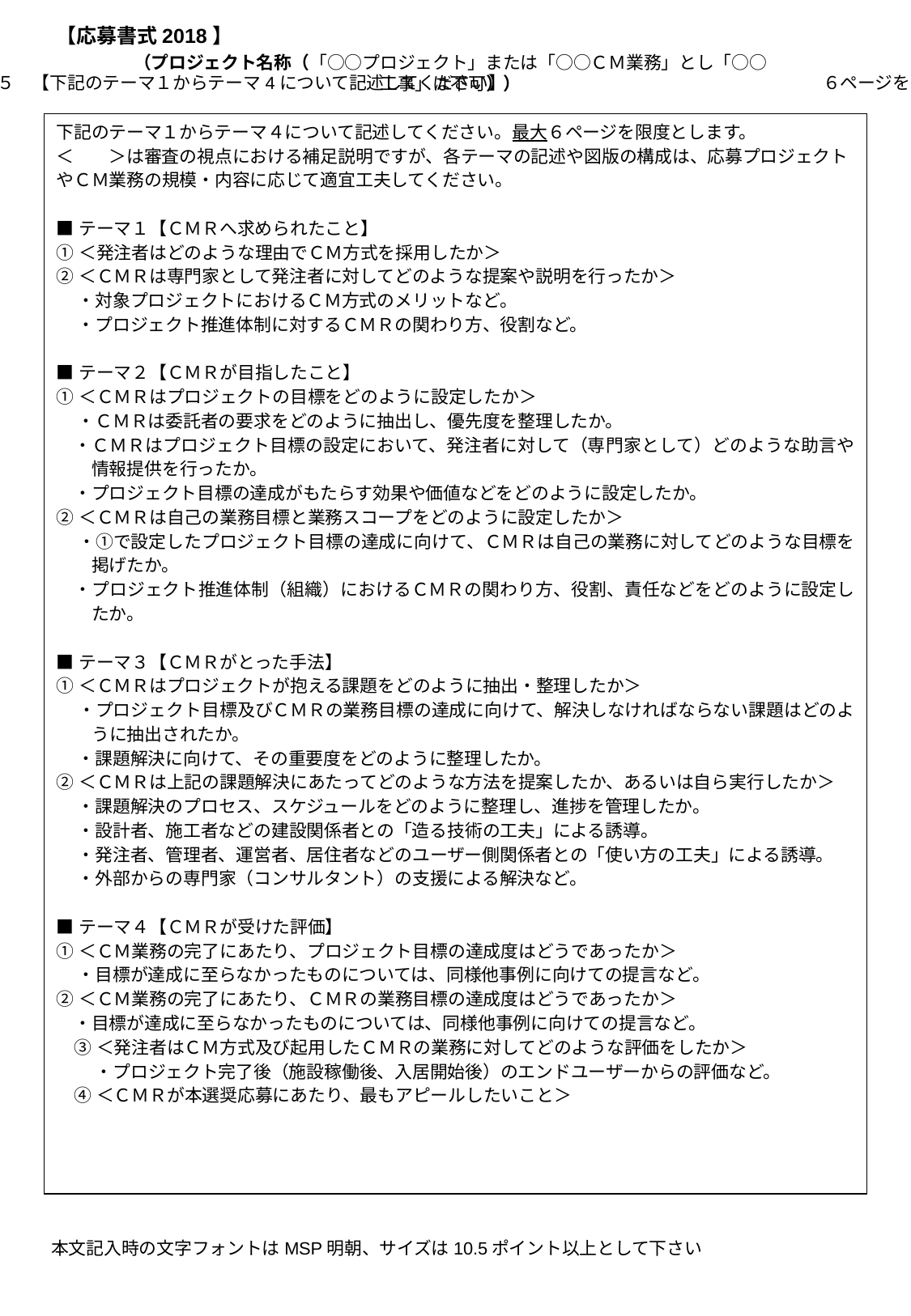

（プロジェクト名称（「○○プロジェクト」または「○○ＣＭ業務」とし「○○工事」は不可））
書式５　【下記のテーマ１からテーマ4について記述してください】　　　　　　　　　　　　　　　　　　６ページを限度
| 下記のテーマ１からテーマ４について記述してください。最大６ページを限度とします。 ＜　　＞は審査の視点における補足説明ですが、各テーマの記述や図版の構成は、応募プロジェクト やＣＭ業務の規模・内容に応じて適宜工夫してください。   ■テーマ１【ＣＭＲへ求められたこと】 ①＜発注者はどのような理由でＣＭ方式を採用したか＞ ②＜ＣＭＲは専門家として発注者に対してどのような提案や説明を行ったか＞ 　 ・対象プロジェクトにおけるＣＭ方式のメリットなど。 　 ・プロジェクト推進体制に対するＣＭＲの関わり方、役割など。   ■テーマ２【ＣＭＲが目指したこと】 ①＜ＣＭＲはプロジェクトの目標をどのように設定したか＞ 　 ・ＣＭＲは委託者の要求をどのように抽出し、優先度を整理したか。 ・ＣＭＲはプロジェクト目標の設定において、発注者に対して（専門家として）どのような助言や情報提供を行ったか。 ・プロジェクト目標の達成がもたらす効果や価値などをどのように設定したか。 ②＜ＣＭＲは自己の業務目標と業務スコープをどのように設定したか＞ 　 ・①で設定したプロジェクト目標の達成に向けて、ＣＭＲは自己の業務に対してどのような目標を掲げたか。 ・プロジェクト推進体制（組織）におけるＣＭＲの関わり方、役割、責任などをどのように設定したか。 　 ■テーマ３【ＣＭＲがとった手法】 ①＜ＣＭＲはプロジェクトが抱える課題をどのように抽出・整理したか＞ 　 ・プロジェクト目標及びＣＭＲの業務目標の達成に向けて、解決しなければならない課題はどのように抽出されたか。 　 ・課題解決に向けて、その重要度をどのように整理したか。 ②＜ＣＭＲは上記の課題解決にあたってどのような方法を提案したか、あるいは自ら実行したか＞ 　 ・課題解決のプロセス、スケジュールをどのように整理し、進捗を管理したか。 　 ・設計者、施工者などの建設関係者との「造る技術の工夫」による誘導。 　 ・発注者、管理者、運営者、居住者などのユーザー側関係者との「使い方の工夫」による誘導。 　 ・外部からの専門家（コンサルタント）の支援による解決など。   ■テーマ４【ＣＭＲが受けた評価】 ①＜ＣＭ業務の完了にあたり、プロジェクト目標の達成度はどうであったか＞ 　 ・目標が達成に至らなかったものについては、同様他事例に向けての提言など。 ②＜ＣＭ業務の完了にあたり、ＣＭＲの業務目標の達成度はどうであったか＞ ・目標が達成に至らなかったものについては、同様他事例に向けての提言など。 ③＜発注者はＣＭ方式及び起用したＣＭＲの業務に対してどのような評価をしたか＞ 　 ・プロジェクト完了後（施設稼働後、入居開始後）のエンドユーザーからの評価など。 ④＜ＣＭＲが本選奨応募にあたり、最もアピールしたいこと＞ |
| --- |